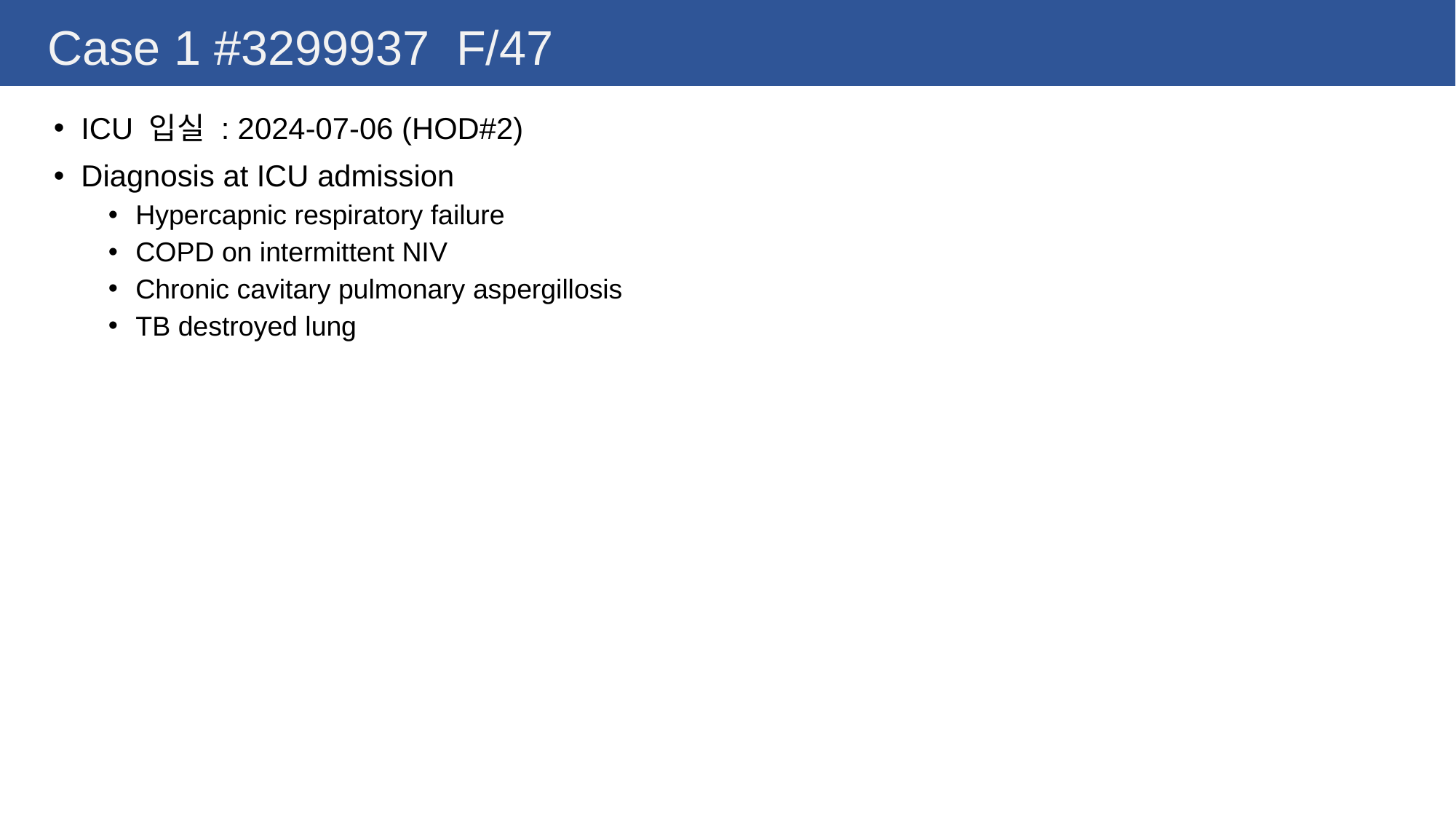

# Case 1 #3299937  F/47
ICU 입실 : 2024-07-06 (HOD#2)
Diagnosis at ICU admission
Hypercapnic respiratory failure
COPD on intermittent NIV
Chronic cavitary pulmonary aspergillosis
TB destroyed lung